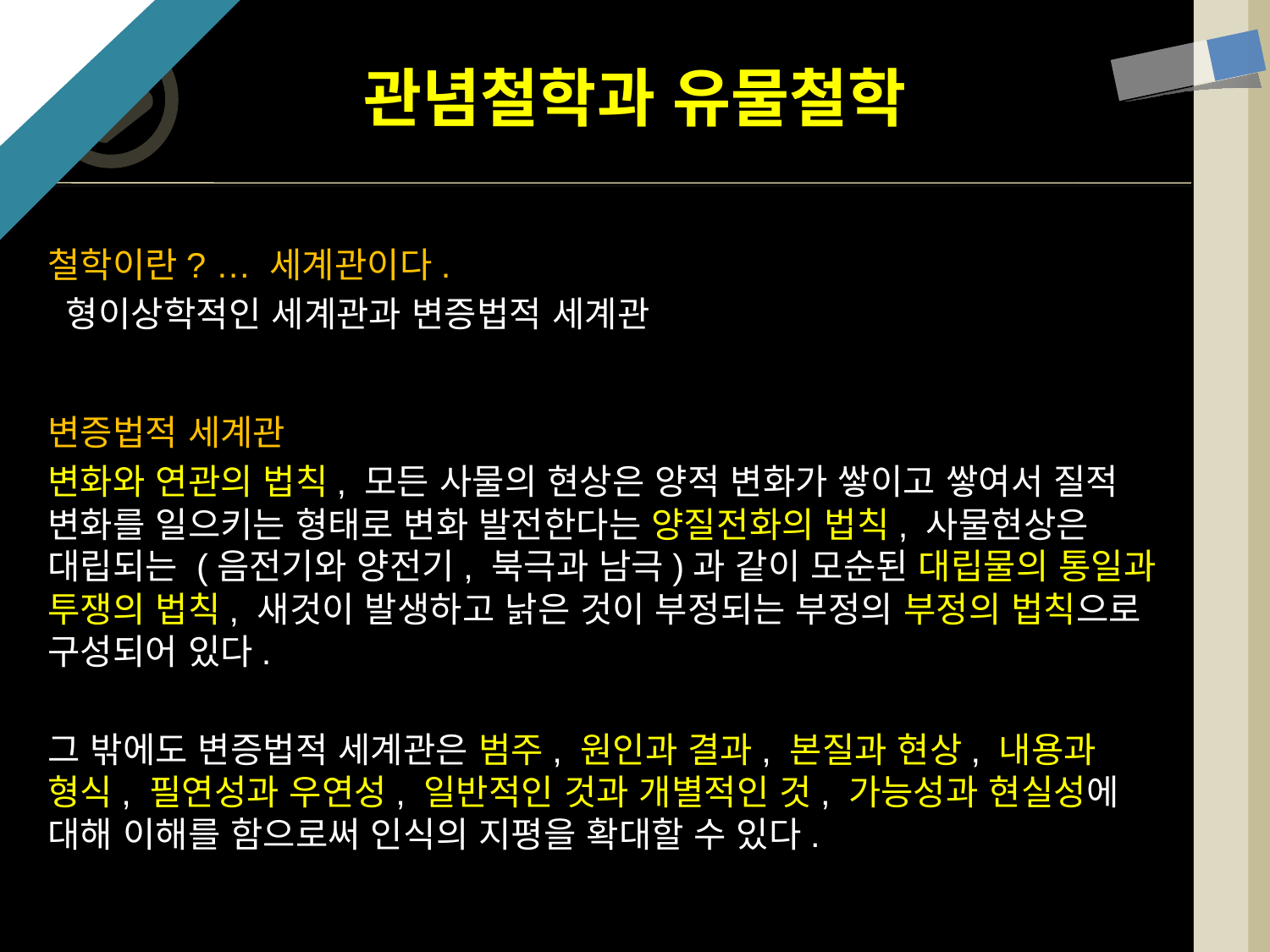

?

# 관념철학과 유물철학
철학이란? … 세계관이다.
 형이상학적인 세계관과 변증법적 세계관

변증법적 세계관
변화와 연관의 법칙, 모든 사물의 현상은 양적 변화가 쌓이고 쌓여서 질적 변화를 일으키는 형태로 변화 발전한다는 양질전화의 법칙, 사물현상은 대립되는 (음전기와 양전기, 북극과 남극)과 같이 모순된 대립물의 통일과 투쟁의 법칙, 새것이 발생하고 낡은 것이 부정되는 부정의 부정의 법칙으로 구성되어 있다.

그 밖에도 변증법적 세계관은 범주, 원인과 결과, 본질과 현상, 내용과 형식, 필연성과 우연성, 일반적인 것과 개별적인 것, 가능성과 현실성에 대해 이해를 함으로써 인식의 지평을 확대할 수 있다.